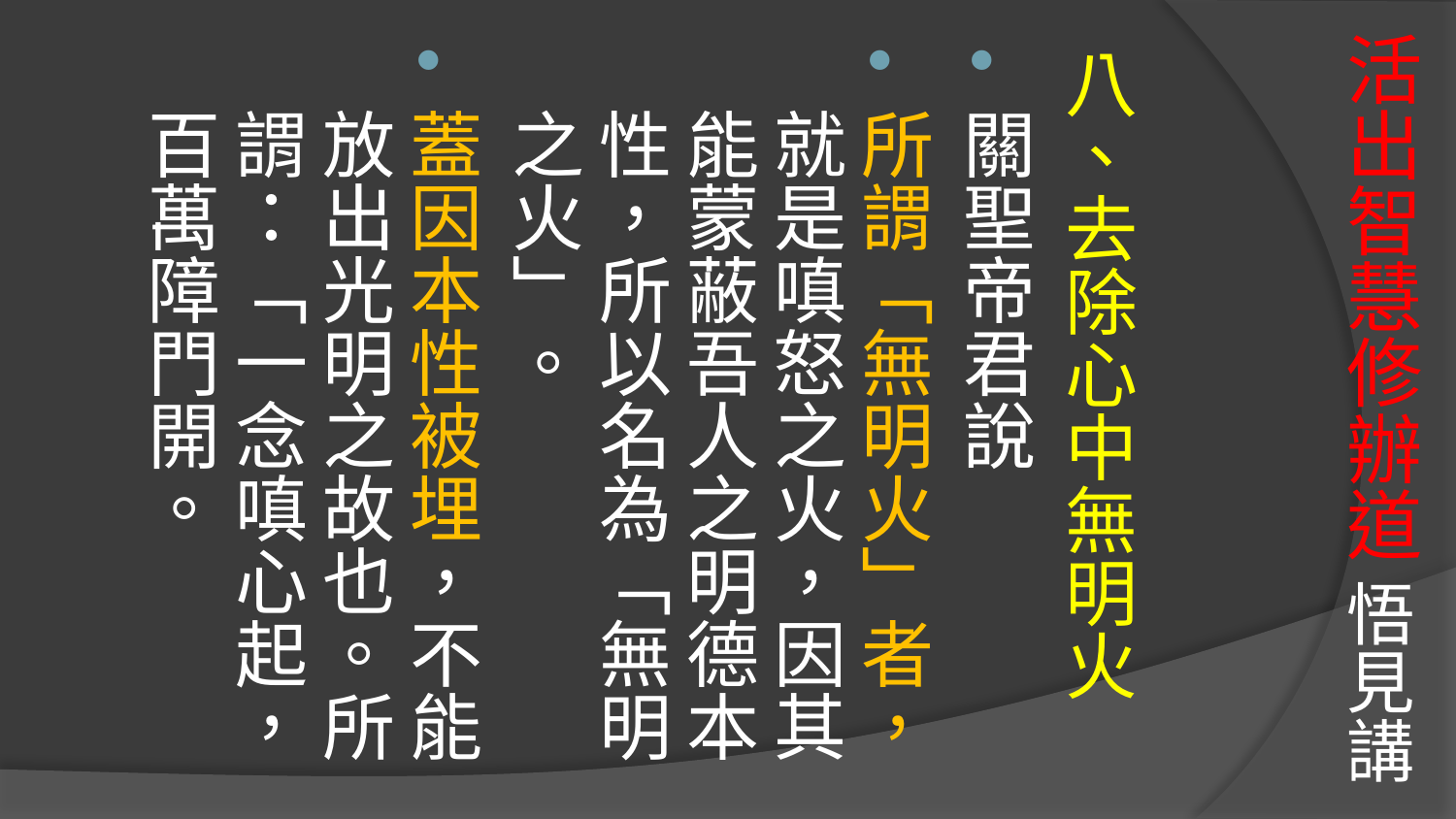

# 活出智慧修辦道 悟見講
八、去除心中無明火
關聖帝君說
所謂「無明火」者，就是嗔怒之火，因其能蒙蔽吾人之明德本性，所以名為「無明之火」。
蓋因本性被埋，不能放出光明之故也。所謂：「一念嗔心起， 百萬障門開。